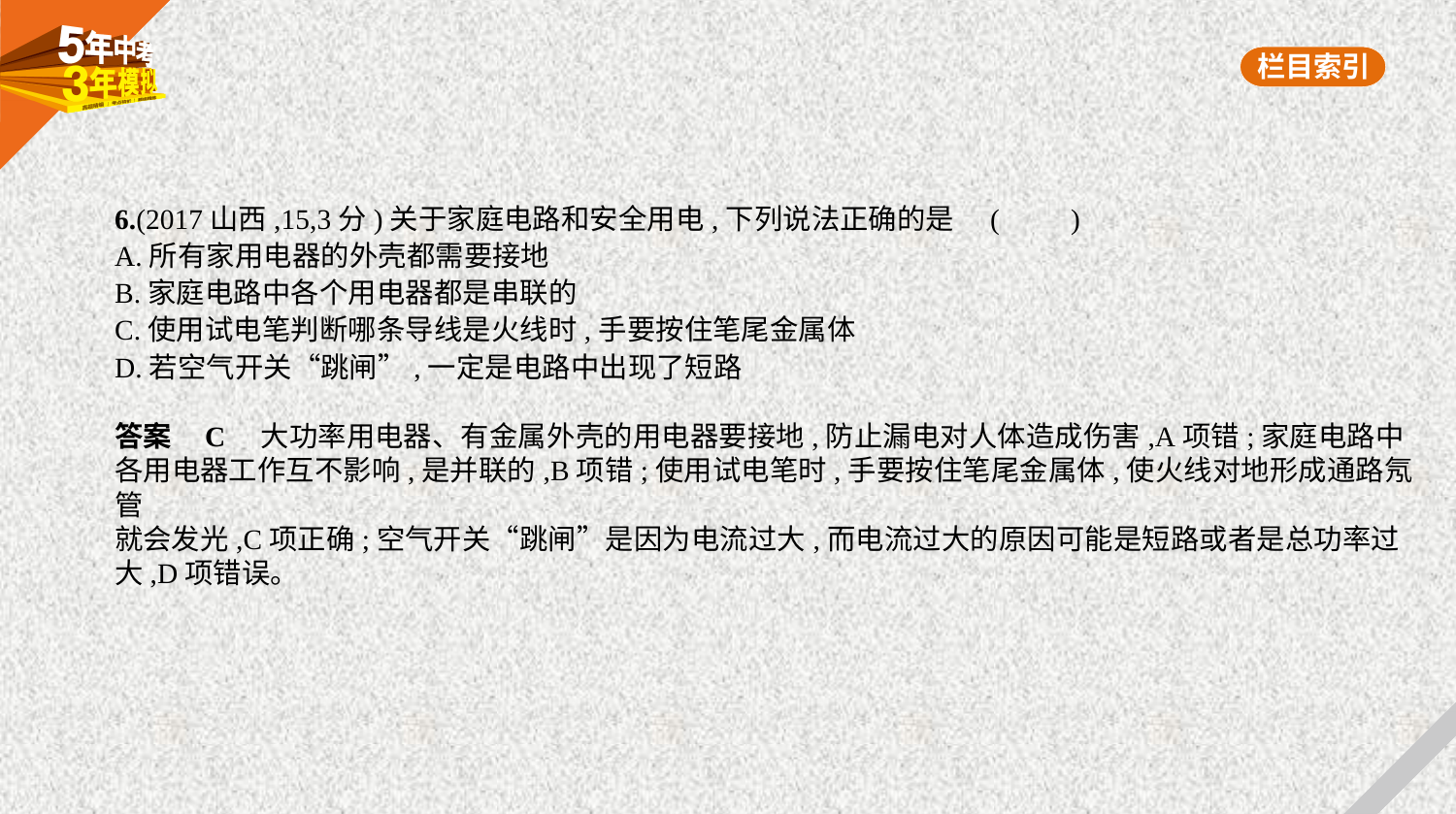

6.(2017山西,15,3分)关于家庭电路和安全用电,下列说法正确的是 (　　)
A.所有家用电器的外壳都需要接地
B.家庭电路中各个用电器都是串联的
C.使用试电笔判断哪条导线是火线时,手要按住笔尾金属体
D.若空气开关“跳闸”,一定是电路中出现了短路
答案    C　大功率用电器、有金属外壳的用电器要接地,防止漏电对人体造成伤害,A项错;家庭电路中
各用电器工作互不影响,是并联的,B项错;使用试电笔时,手要按住笔尾金属体,使火线对地形成通路氖管
就会发光,C项正确;空气开关“跳闸”是因为电流过大,而电流过大的原因可能是短路或者是总功率过
大,D项错误。